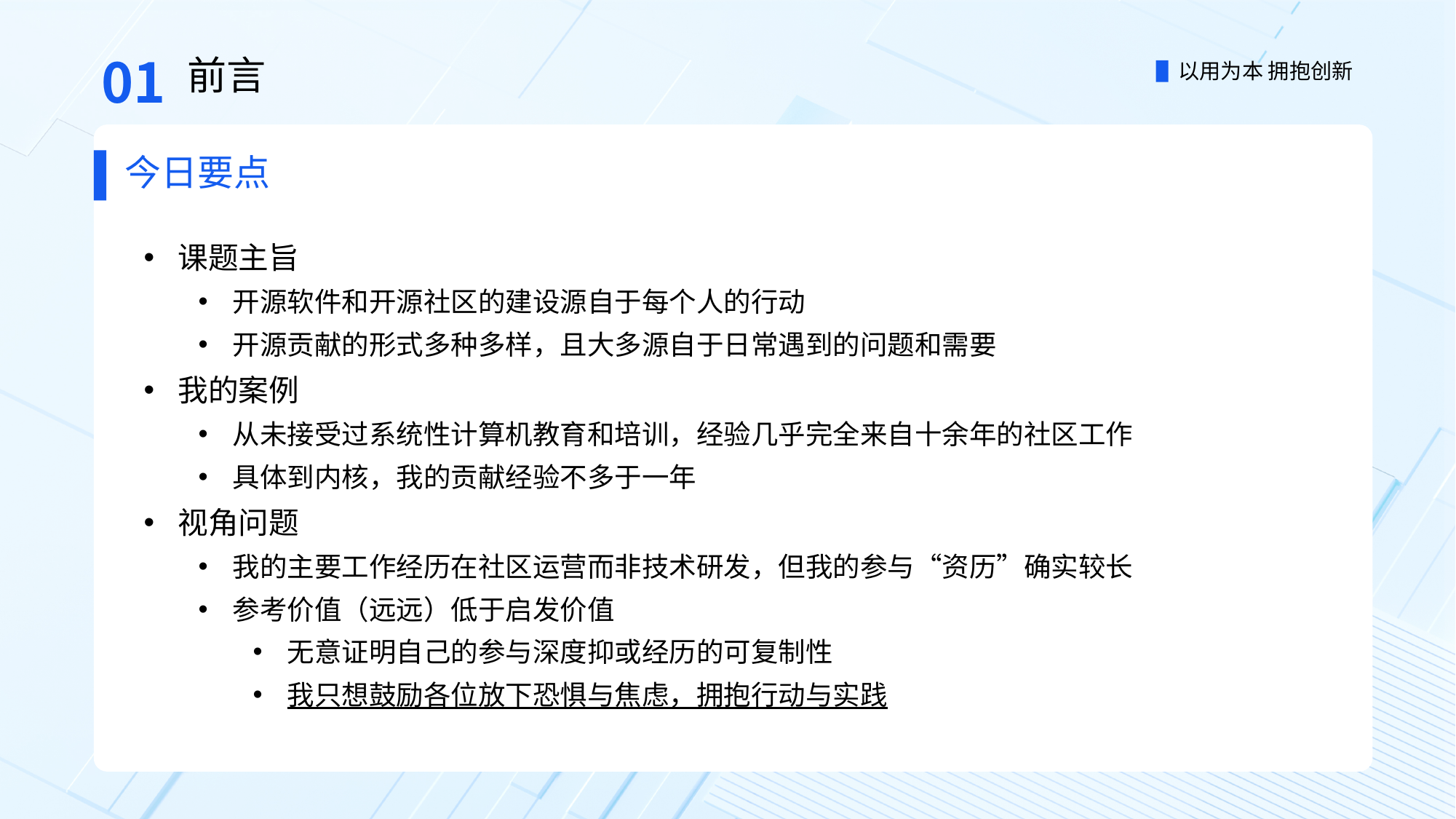

01
前言
今日要点
课题主旨
开源软件和开源社区的建设源自于每个人的行动
开源贡献的形式多种多样，且大多源自于日常遇到的问题和需要
我的案例
从未接受过系统性计算机教育和培训，经验几乎完全来自十余年的社区工作
具体到内核，我的贡献经验不多于一年
视角问题
我的主要工作经历在社区运营而非技术研发，但我的参与“资历”确实较长
参考价值（远远）低于启发价值
无意证明自己的参与深度抑或经历的可复制性
我只想鼓励各位放下恐惧与焦虑，拥抱行动与实践